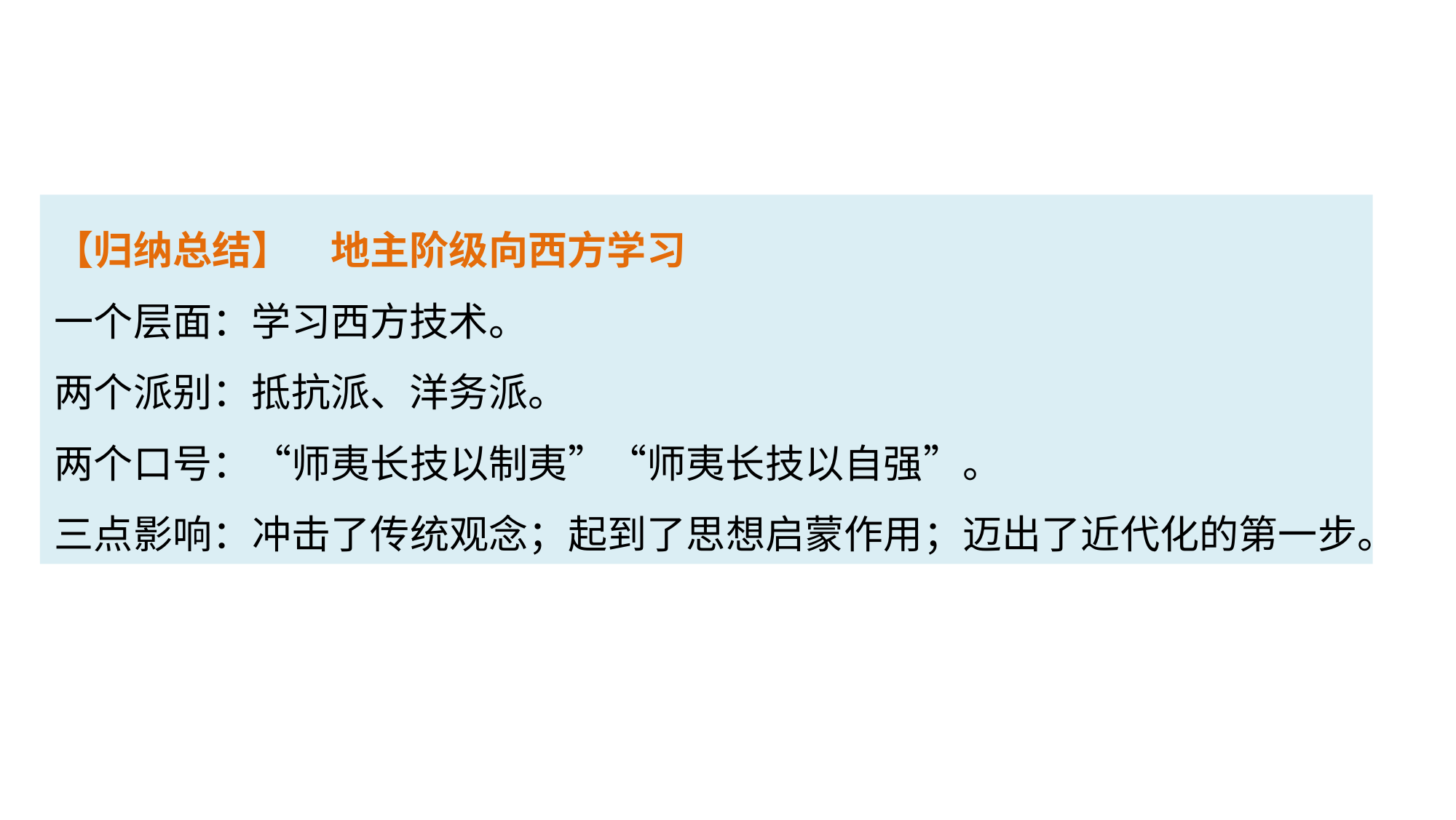

【归纳总结】　地主阶级向西方学习
一个层面：学习西方技术。
两个派别：抵抗派、洋务派。
两个口号：“师夷长技以制夷”“师夷长技以自强”。
三点影响：冲击了传统观念；起到了思想启蒙作用；迈出了近代化的第一步。